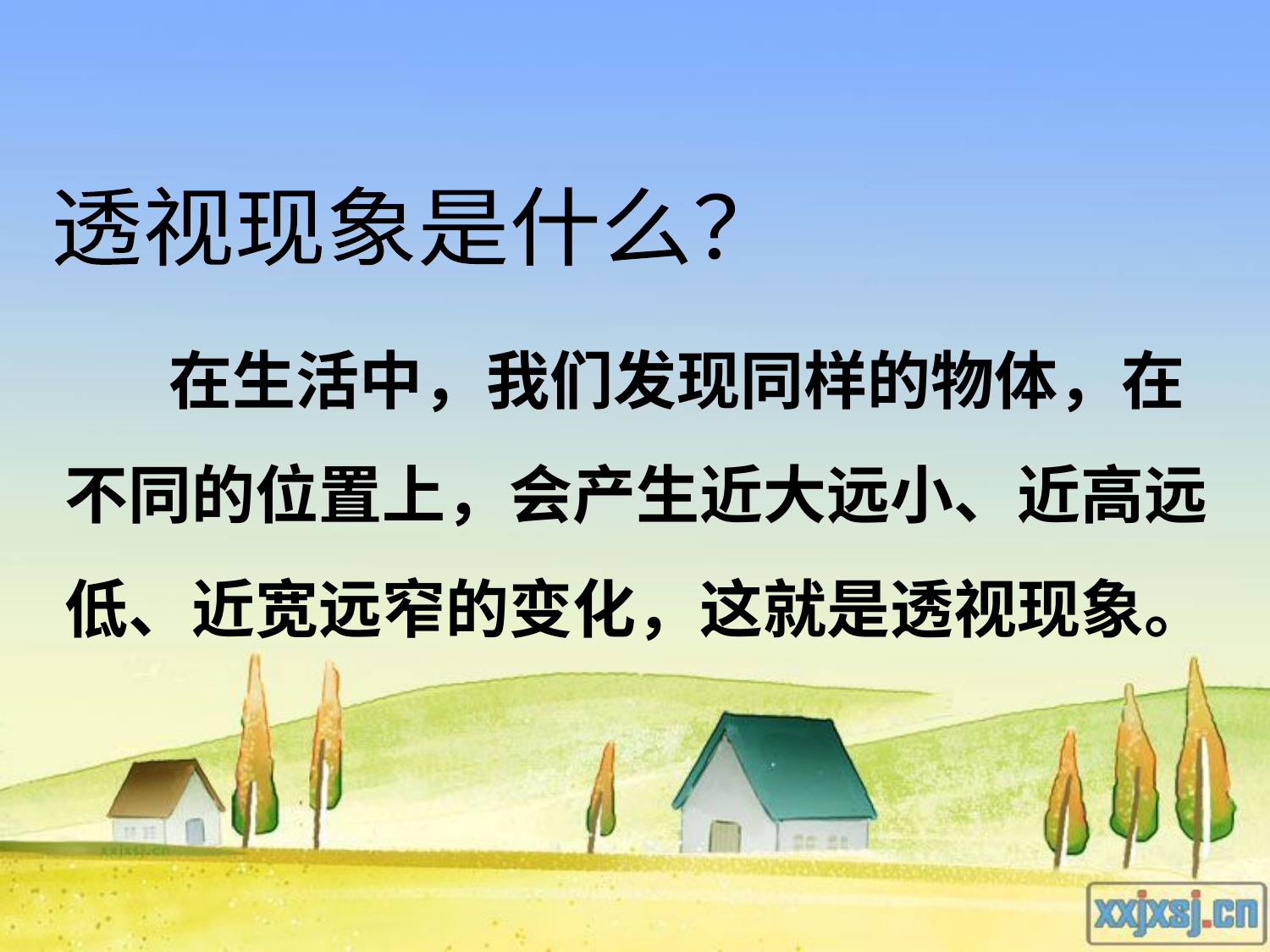

透视现象是什么？
       在生活中，我们发现同样的物体，在
不同的位置上，会产生近大远小、近高远
低、近宽远窄的变化，这就是透视现象。